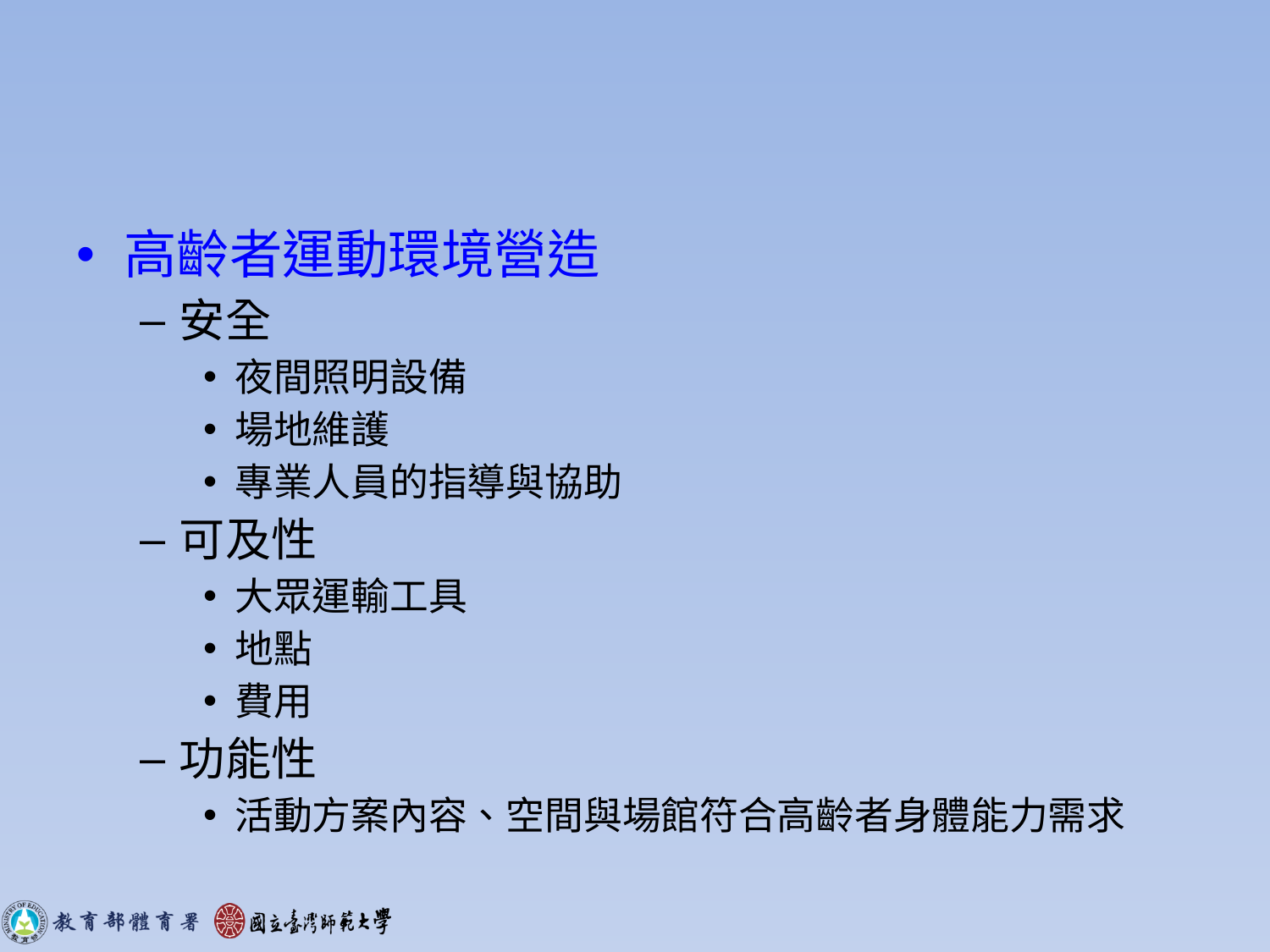

#
高齡者運動環境營造
安全
夜間照明設備
場地維護
專業人員的指導與協助
可及性
大眾運輸工具
地點
費用
功能性
活動方案內容、空間與場館符合高齡者身體能力需求